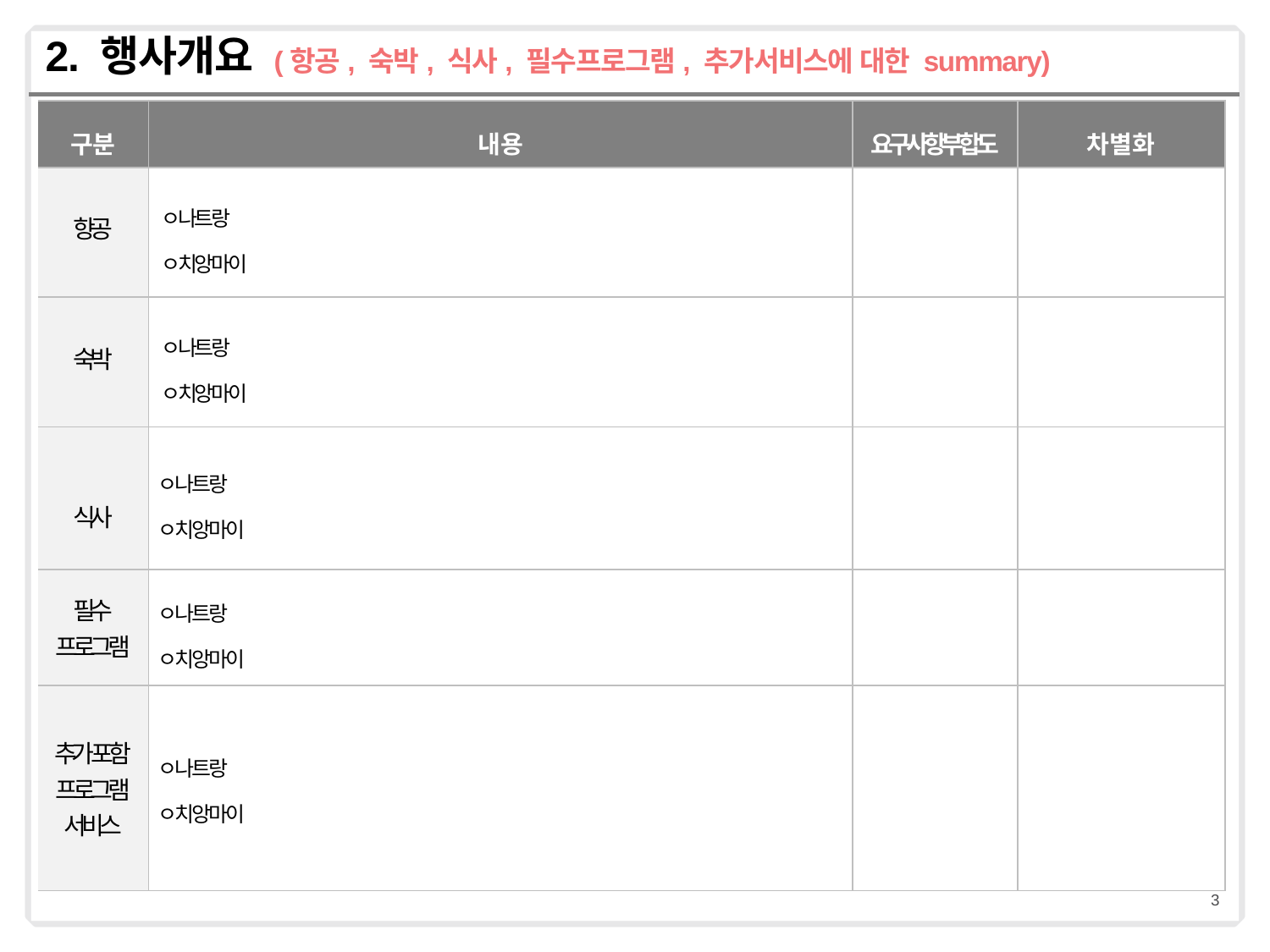

# 2. 행사개요 (항공, 숙박, 식사, 필수프로그램, 추가서비스에 대한 summary)
| 구분 | 내용 | 요구사항부합도 | 차별화 |
| --- | --- | --- | --- |
| 항공 | ㅇ나트랑 ㅇ치앙마이 |  |  |
| 숙박 | ㅇ나트랑 ㅇ치앙마이 |  |  |
| 식사 | ㅇ나트랑 ㅇ치앙마이 |  |  |
| 필수 프로그램 | ㅇ나트랑 ㅇ치앙마이 |  |  |
| 추가 포함 프로그램 서비스 | ㅇ나트랑 ㅇ치앙마이 |  |  |